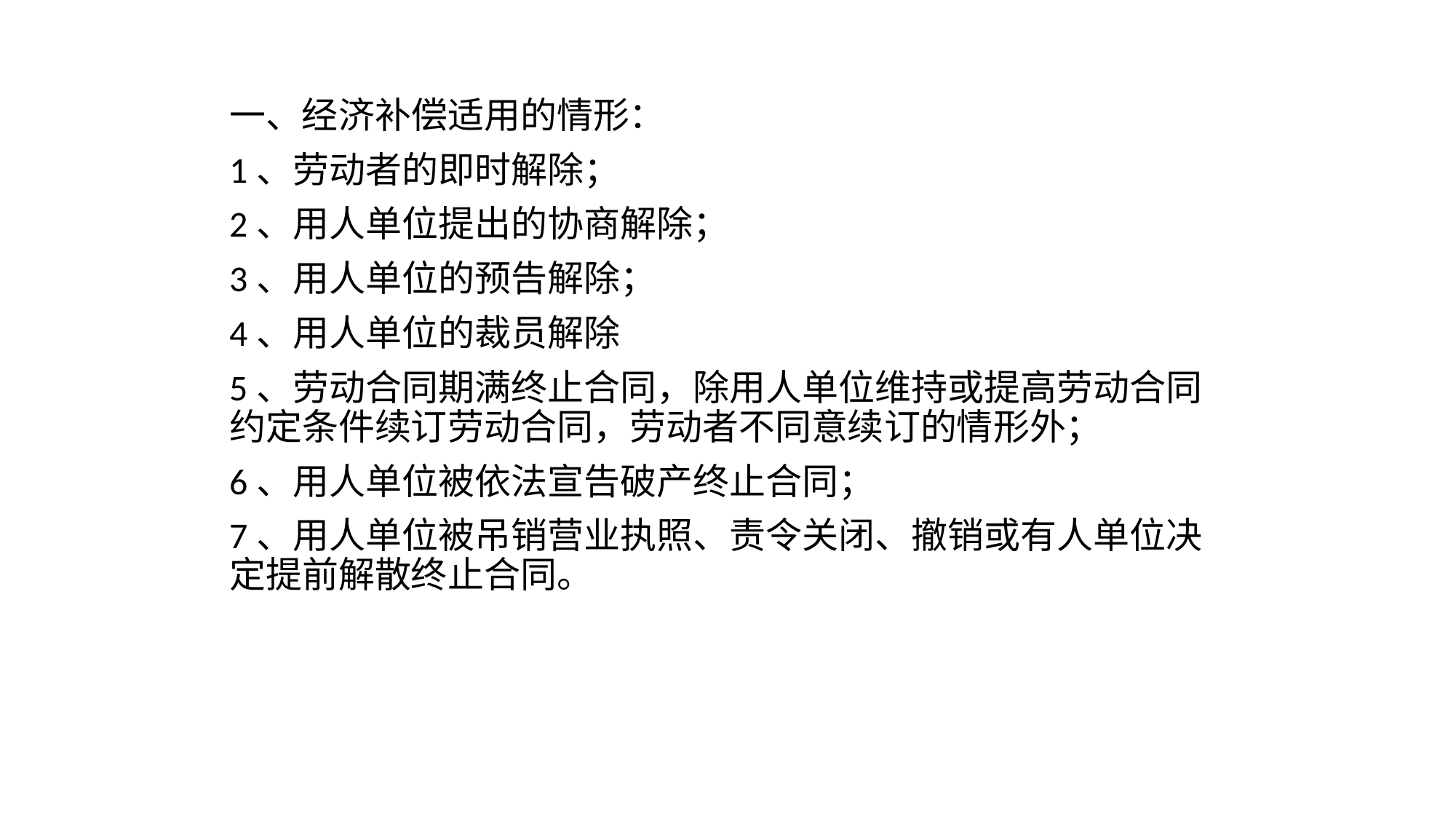

# 一、经济补偿适用的情形：
1、劳动者的即时解除；
2、用人单位提出的协商解除；
3、用人单位的预告解除；
4、用人单位的裁员解除
5、劳动合同期满终止合同，除用人单位维持或提高劳动合同约定条件续订劳动合同，劳动者不同意续订的情形外；
6、用人单位被依法宣告破产终止合同；
7、用人单位被吊销营业执照、责令关闭、撤销或有人单位决定提前解散终止合同。